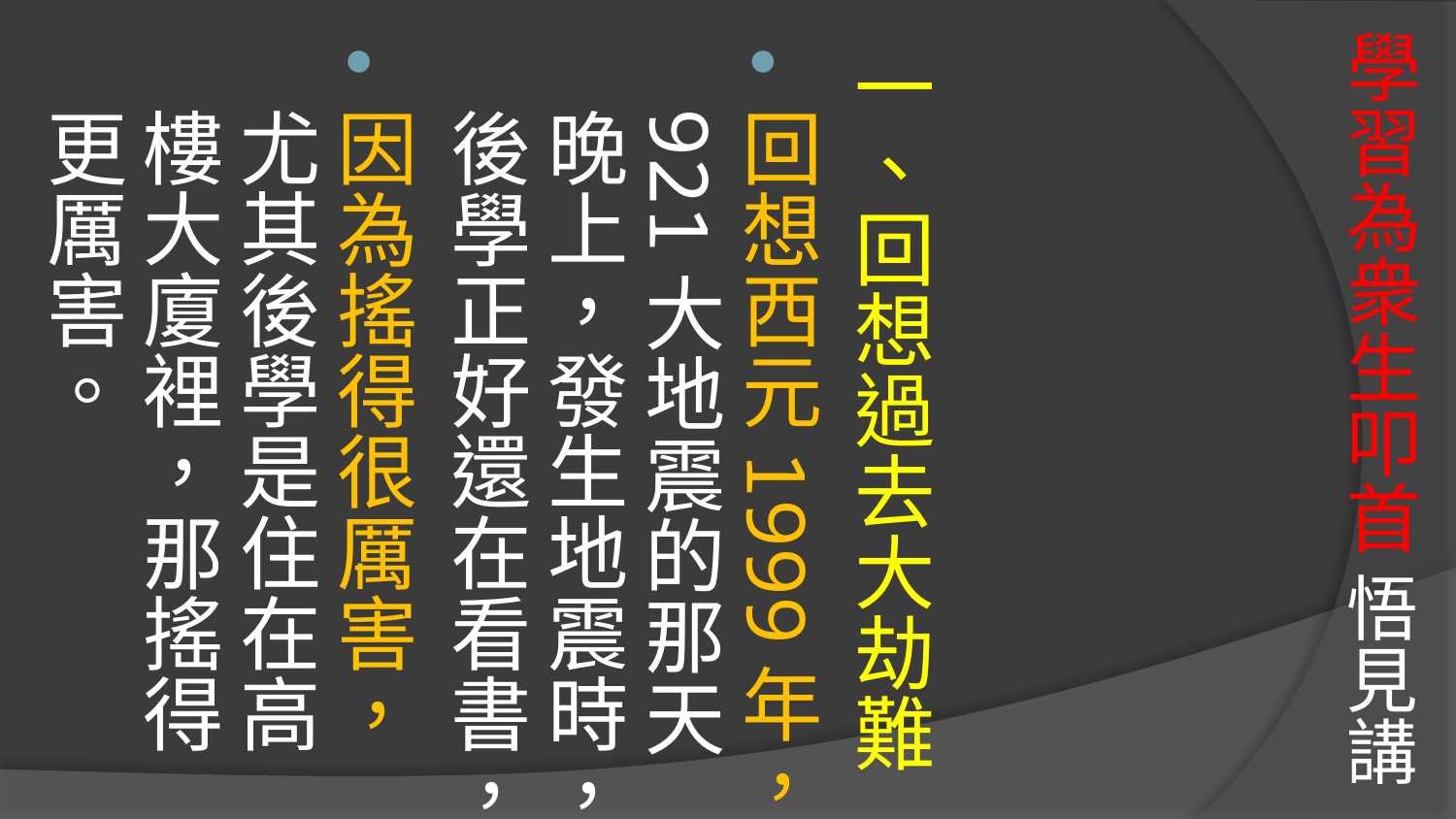

# 學習為衆生叩首 悟見講
一、回想過去大劫難
回想西元1999年，921大地震的那天晚上，發生地震時，後學正好還在看書，
因為搖得很厲害，尤其後學是住在高樓大廈裡，那搖得更厲害。